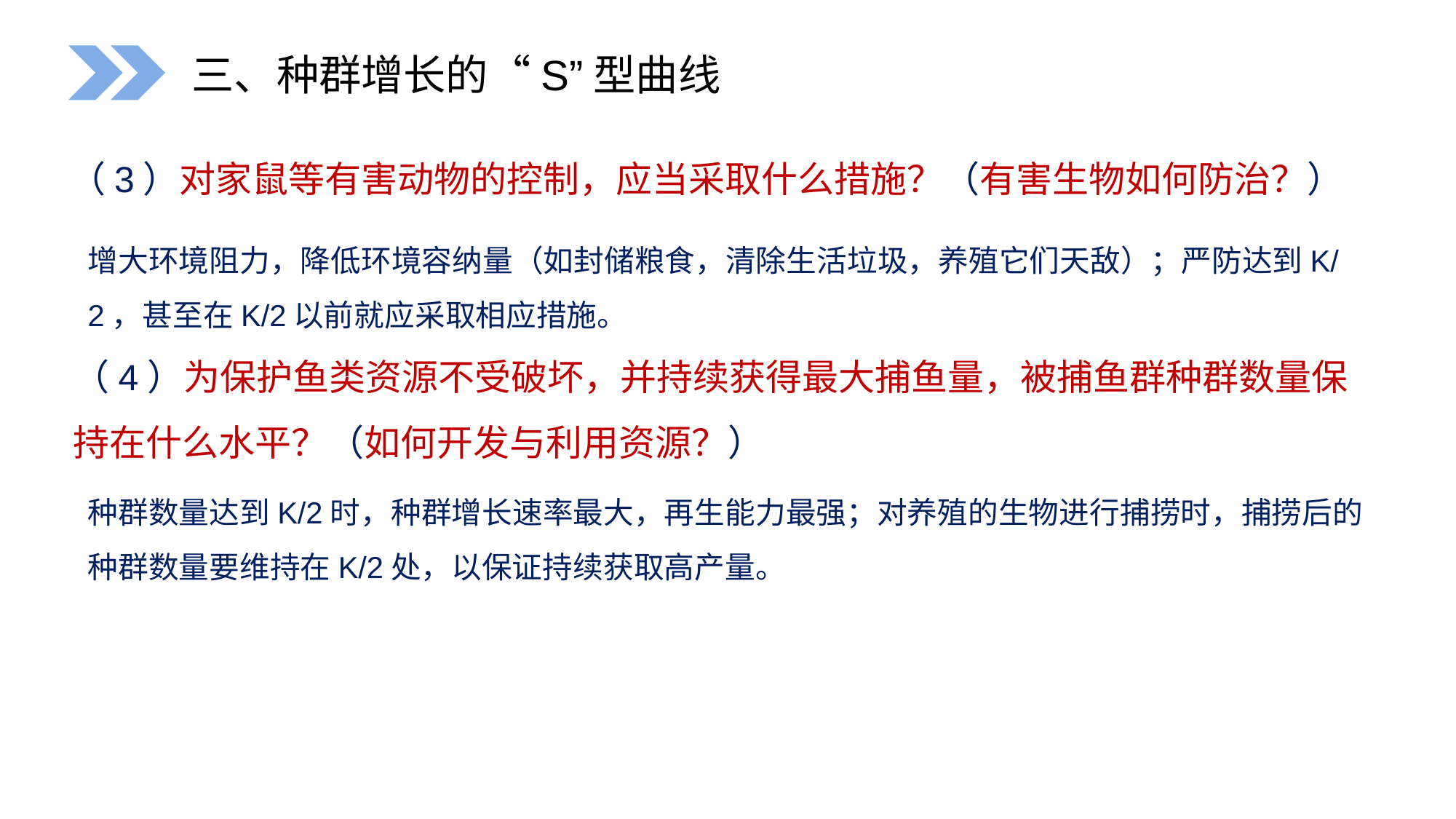

三、种群增长的“S”型曲线
（3）对家鼠等有害动物的控制，应当采取什么措施？（有害生物如何防治？）
增大环境阻力，降低环境容纳量（如封储粮食，清除生活垃圾，养殖它们天敌）；严防达到K/2，甚至在K/2以前就应采取相应措施。
（4）为保护鱼类资源不受破坏，并持续获得最大捕鱼量，被捕鱼群种群数量保持在什么水平？（如何开发与利用资源？）
种群数量达到K/2时，种群增长速率最大，再生能力最强；对养殖的生物进行捕捞时，捕捞后的种群数量要维持在K/2处，以保证持续获取高产量。